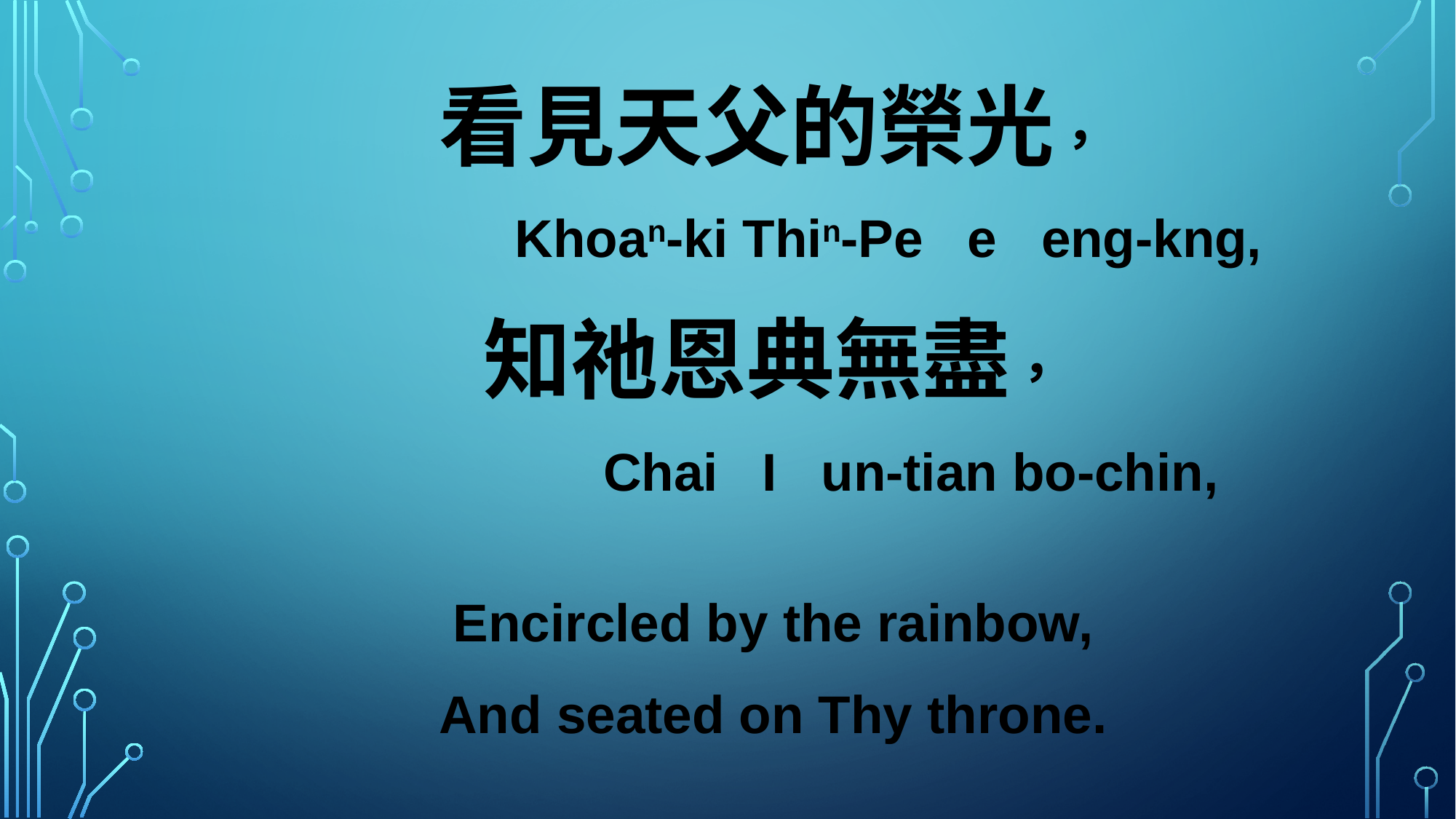

看見天父的榮光，
                            Khoan-ki Thin-Pe   e   eng-kng,
知祂恩典無盡，
                                  Chai   I   un-tian bo-chin,

Encircled by the rainbow,
And seated on Thy throne.